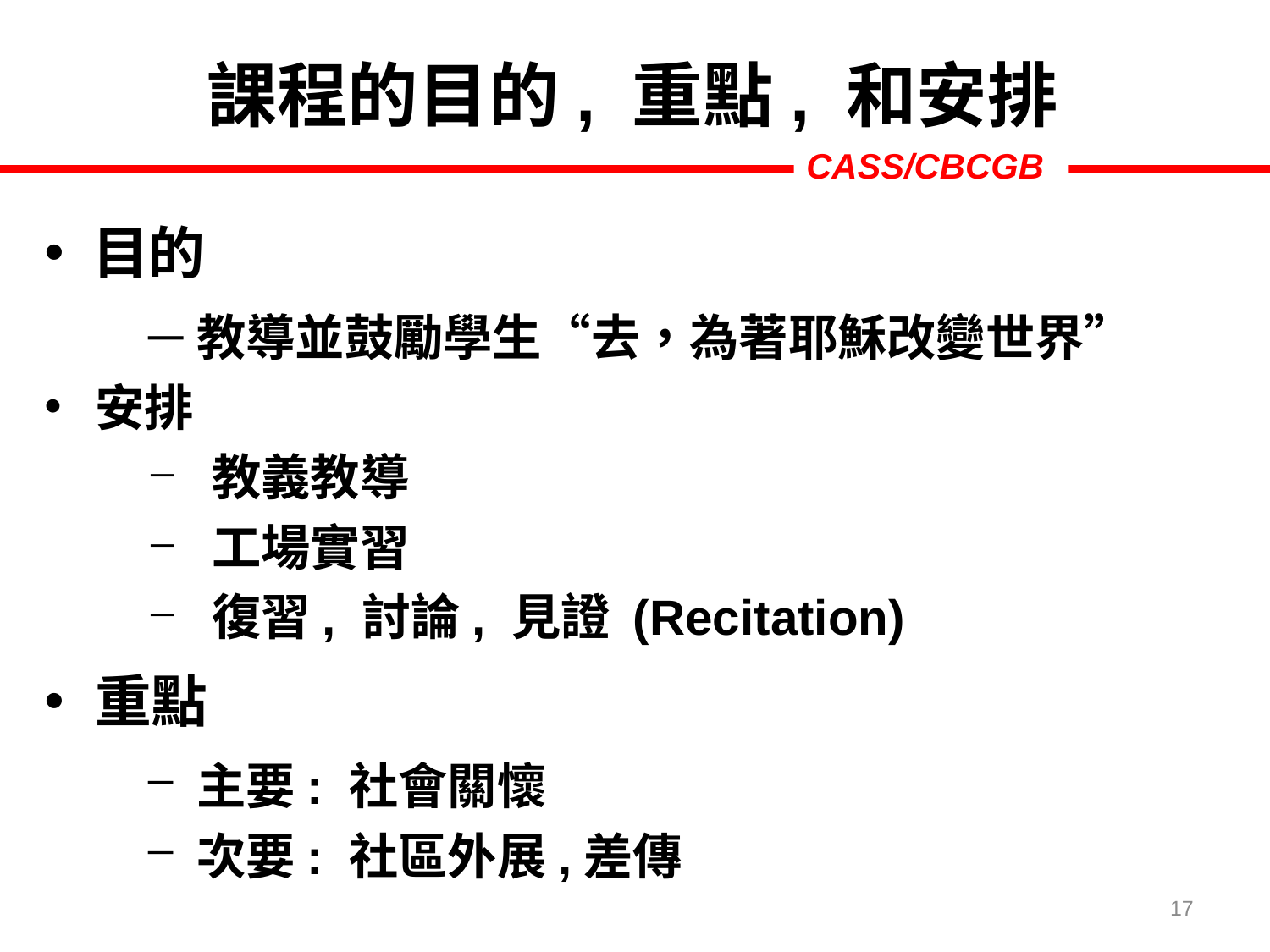

課程的目的, 重點, 和安排
CASS/CBCGB
目的
教導並鼓勵學生“去，為著耶穌改變世界”
安排
教義教導
工場實習
復習, 討論, 見證 (Recitation)
重點
主要: 社會關懷
次要: 社區外展,差傳

17